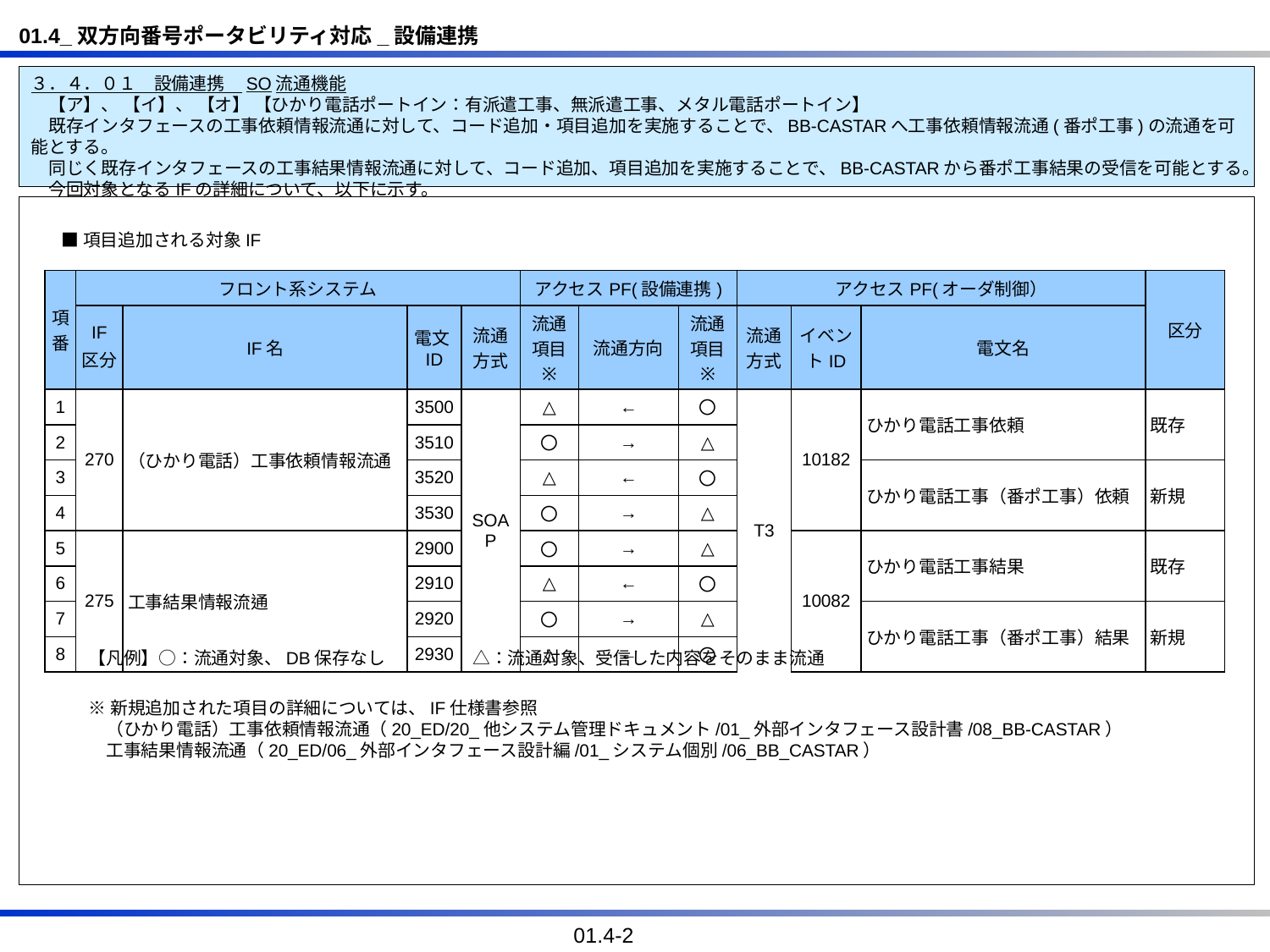

01.4_双方向番号ポータビリティ対応_設備連携
３．４．０１　設備連携　SO流通機能
　【ア】、 【イ】、 【オ】 【ひかり電話ポートイン：有派遣工事、無派遣工事、メタル電話ポートイン】
　既存インタフェースの工事依頼情報流通に対して、コード追加・項目追加を実施することで、BB-CASTARへ工事依頼情報流通(番ポ工事)の流通を可能とする。
　同じく既存インタフェースの工事結果情報流通に対して、コード追加、項目追加を実施することで、BB-CASTARから番ポ工事結果の受信を可能とする。
　今回対象となるIFの詳細について、以下に示す。
|  |
| --- |
■項目追加される対象IF
| 項番 | フロント系システム | 新API-GW |  |  | アクセスPF(設備連携) |  |  | アクセスPF(オーダ制御） |  |  | 区分 |
| --- | --- | --- | --- | --- | --- | --- | --- | --- | --- | --- | --- |
| 項番 | IF 区分 | IF名 | 電文ID | 流通方式 | 流通項目 ※ | 流通方向 | 流通項目 ※ | 流通方式 | イベントID | 電文名 | 区分 |
| 1 | 270 | （ひかり電話）工事依頼情報流通 | 3500 | SOAP | △ | ← | 〇 | T3 | 10182 | ひかり電話工事依頼 | 既存 |
| 2 |  |  | 3510 |  | 〇 | → | △ |  |  |  |  |
| 3 |  |  | 3520 |  | △ | ← | 〇 |  |  | ひかり電話工事（番ポ工事）依頼 | 新規 |
| 4 |  |  | 3530 |  | 〇 | → | △ |  |  |  |  |
| 5 | 275 | 工事結果情報流通 | 2900 |  | 〇 | → | △ |  | 10082 | ひかり電話工事結果 | 既存 |
| 6 |  |  | 2910 |  | △ | ← | 〇 |  |  |  |  |
| 7 |  |  | 2920 |  | 〇 | → | △ |  |  | ひかり電話工事（番ポ工事）結果 | 新規 |
| 8 |  |  | 2930 |  | △ | ← | 〇 |  |  |  |  |
【凡例】○：流通対象、DB保存なし　　　　　△：流通対象、受信した内容をそのまま流通
※新規追加された項目の詳細については、IF仕様書参照
　（ひかり電話）工事依頼情報流通（20_ED/20_他システム管理ドキュメント/01_外部インタフェース設計書/08_BB-CASTAR）
　工事結果情報流通（20_ED/06_外部インタフェース設計編/01_システム個別/06_BB_CASTAR）